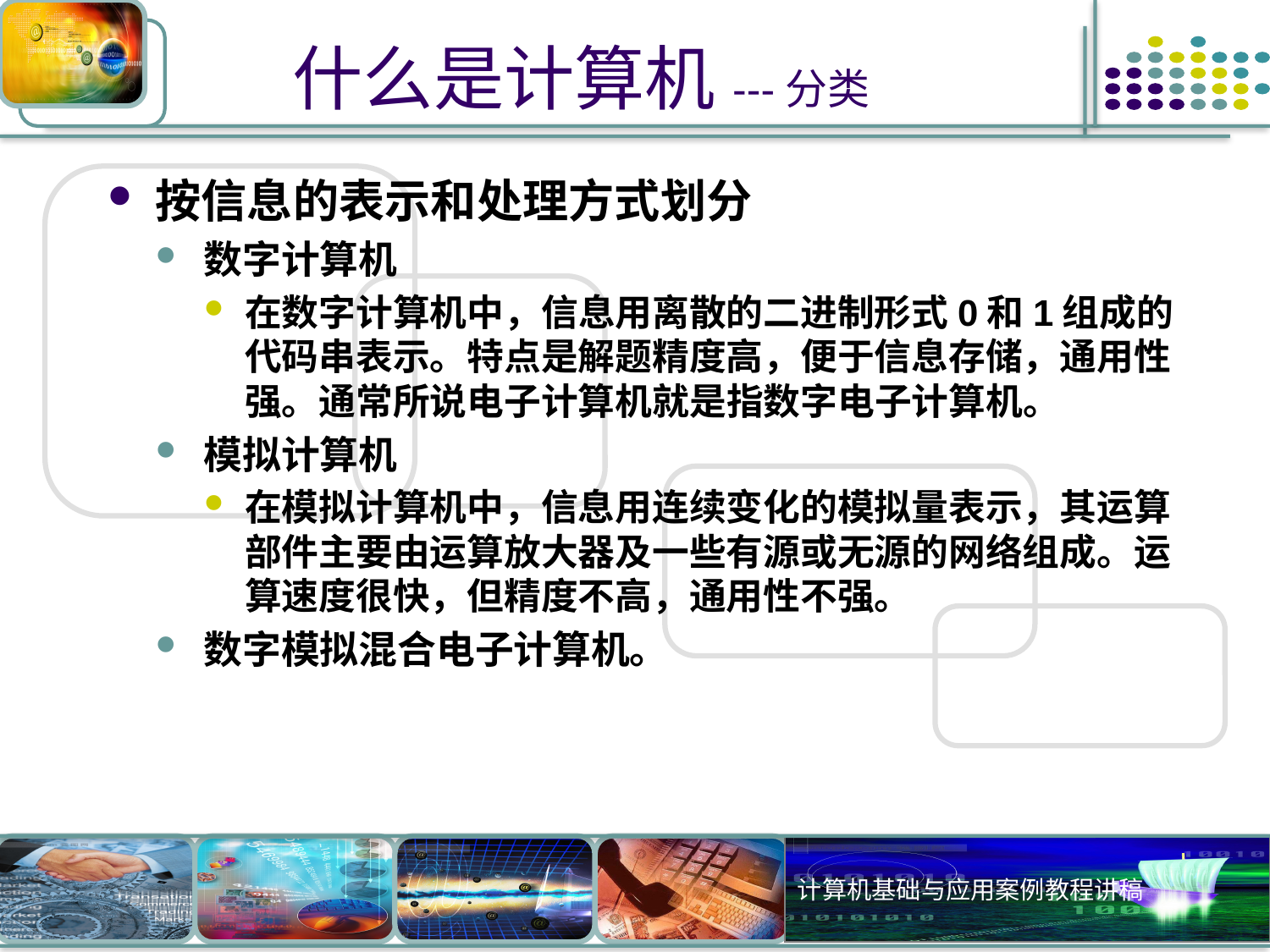

# 什么是计算机---分类
按信息的表示和处理方式划分
数字计算机
在数字计算机中，信息用离散的二进制形式0和1组成的代码串表示。特点是解题精度高，便于信息存储，通用性强。通常所说电子计算机就是指数字电子计算机。
模拟计算机
在模拟计算机中，信息用连续变化的模拟量表示，其运算部件主要由运算放大器及一些有源或无源的网络组成。运算速度很快，但精度不高，通用性不强。
数字模拟混合电子计算机。